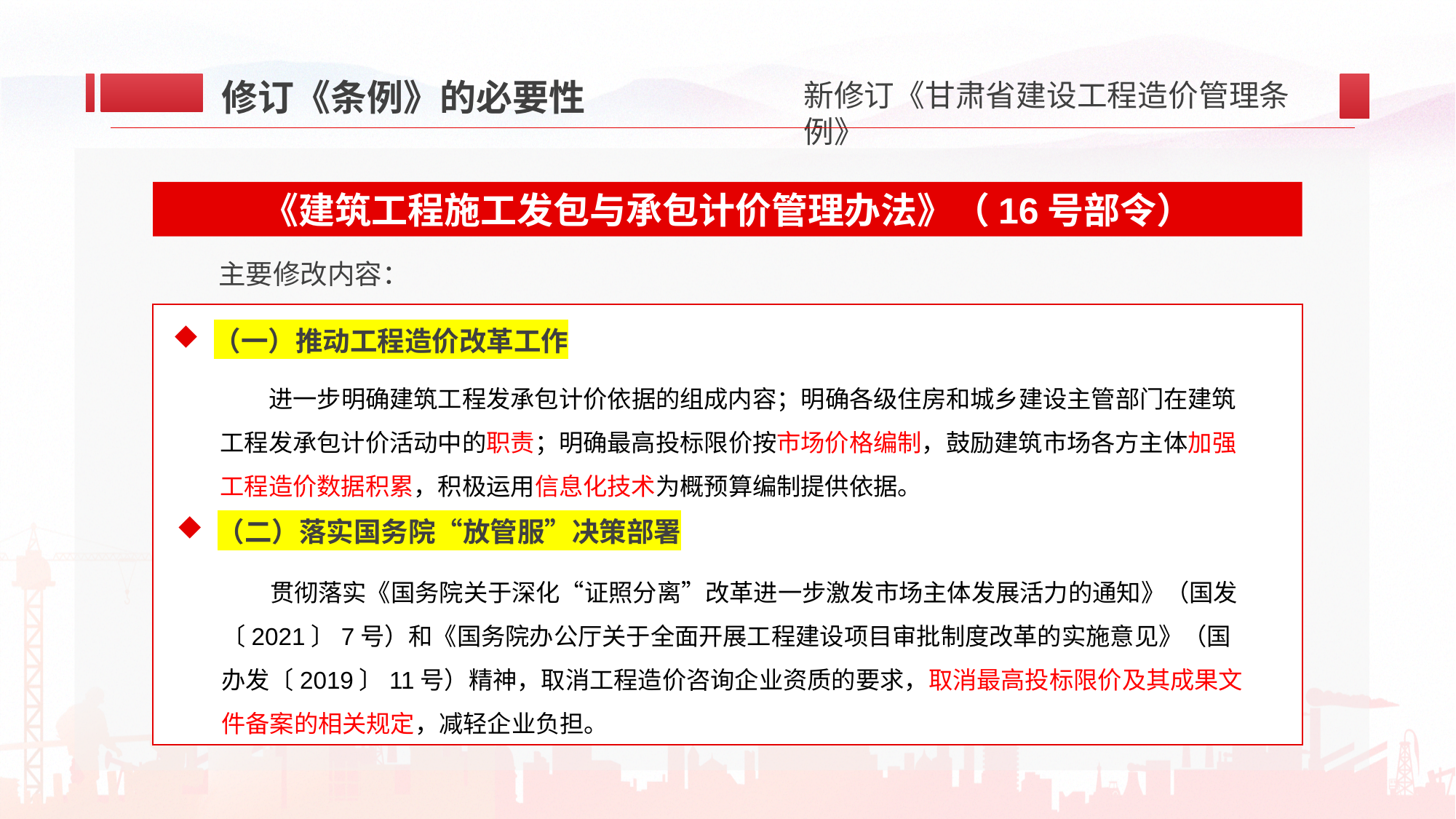

修订《条例》的必要性
《建筑工程施工发包与承包计价管理办法》（16号部令）
主要修改内容：

（一）推动工程造价改革工作
进一步明确建筑工程发承包计价依据的组成内容；明确各级住房和城乡建设主管部门在建筑工程发承包计价活动中的职责；明确最高投标限价按市场价格编制，鼓励建筑市场各方主体加强工程造价数据积累，积极运用信息化技术为概预算编制提供依据。
（二）落实国务院“放管服”决策部署
贯彻落实《国务院关于深化“证照分离”改革进一步激发市场主体发展活力的通知》（国发〔2021〕7号）和《国务院办公厅关于全面开展工程建设项目审批制度改革的实施意见》（国办发〔2019〕11号）精神，取消工程造价咨询企业资质的要求，取消最高投标限价及其成果文件备案的相关规定，减轻企业负担。